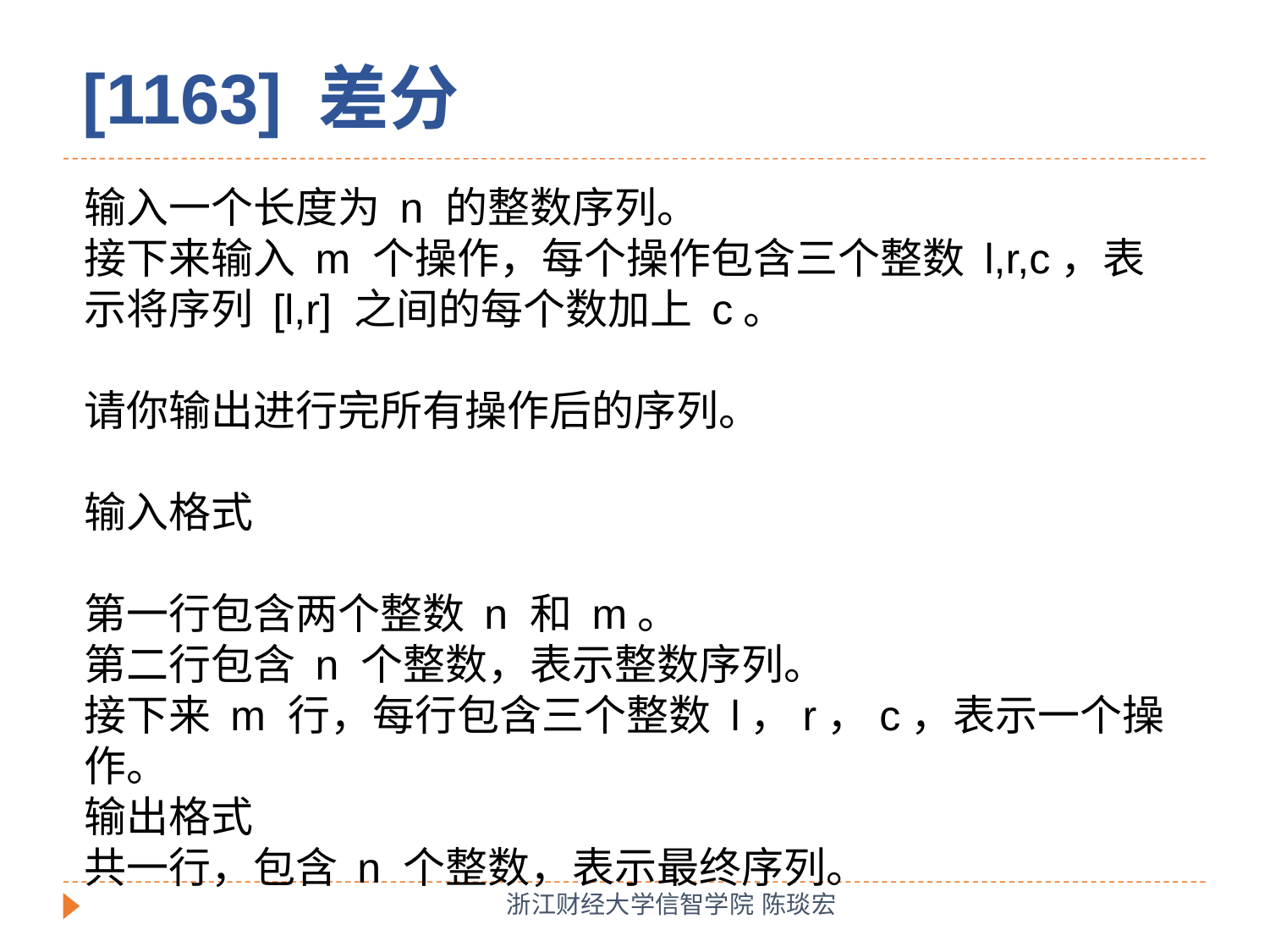

[1163] 差分
输入一个长度为 n 的整数序列。
接下来输入 m 个操作，每个操作包含三个整数 l,r,c，表示将序列 [l,r] 之间的每个数加上 c。

请你输出进行完所有操作后的序列。

输入格式

第一行包含两个整数 n 和 m。
第二行包含 n 个整数，表示整数序列。
接下来 m 行，每行包含三个整数 l，r，c，表示一个操作。
输出格式
共一行，包含 n 个整数，表示最终序列。

浙江财经大学信智学院 陈琰宏
72